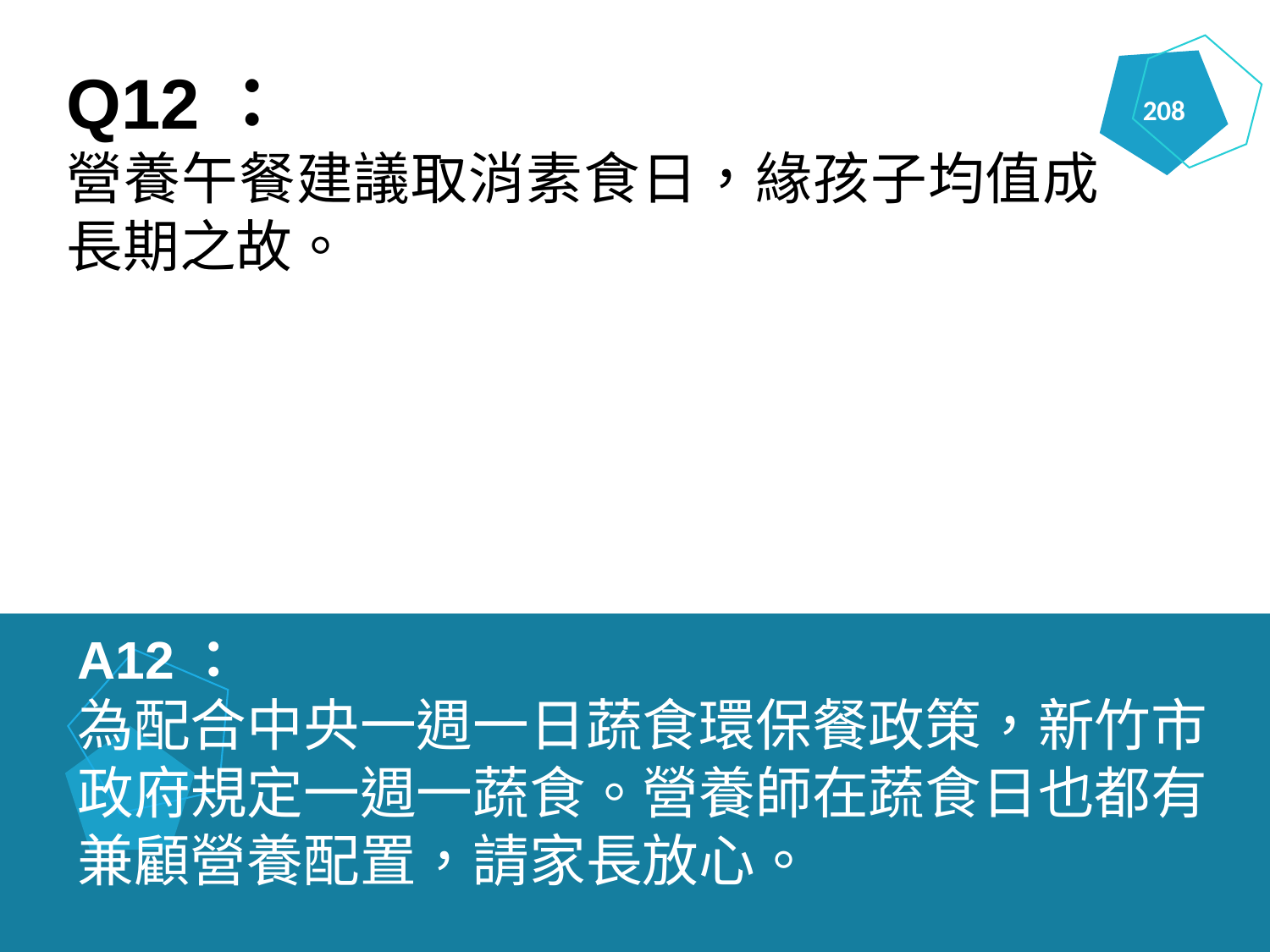

Q12：
營養午餐建議取消素食日，緣孩子均值成長期之故。
208
A12：
為配合中央一週一日蔬食環保餐政策，新竹市政府規定一週一蔬食。營養師在蔬食日也都有兼顧營養配置，請家長放心。